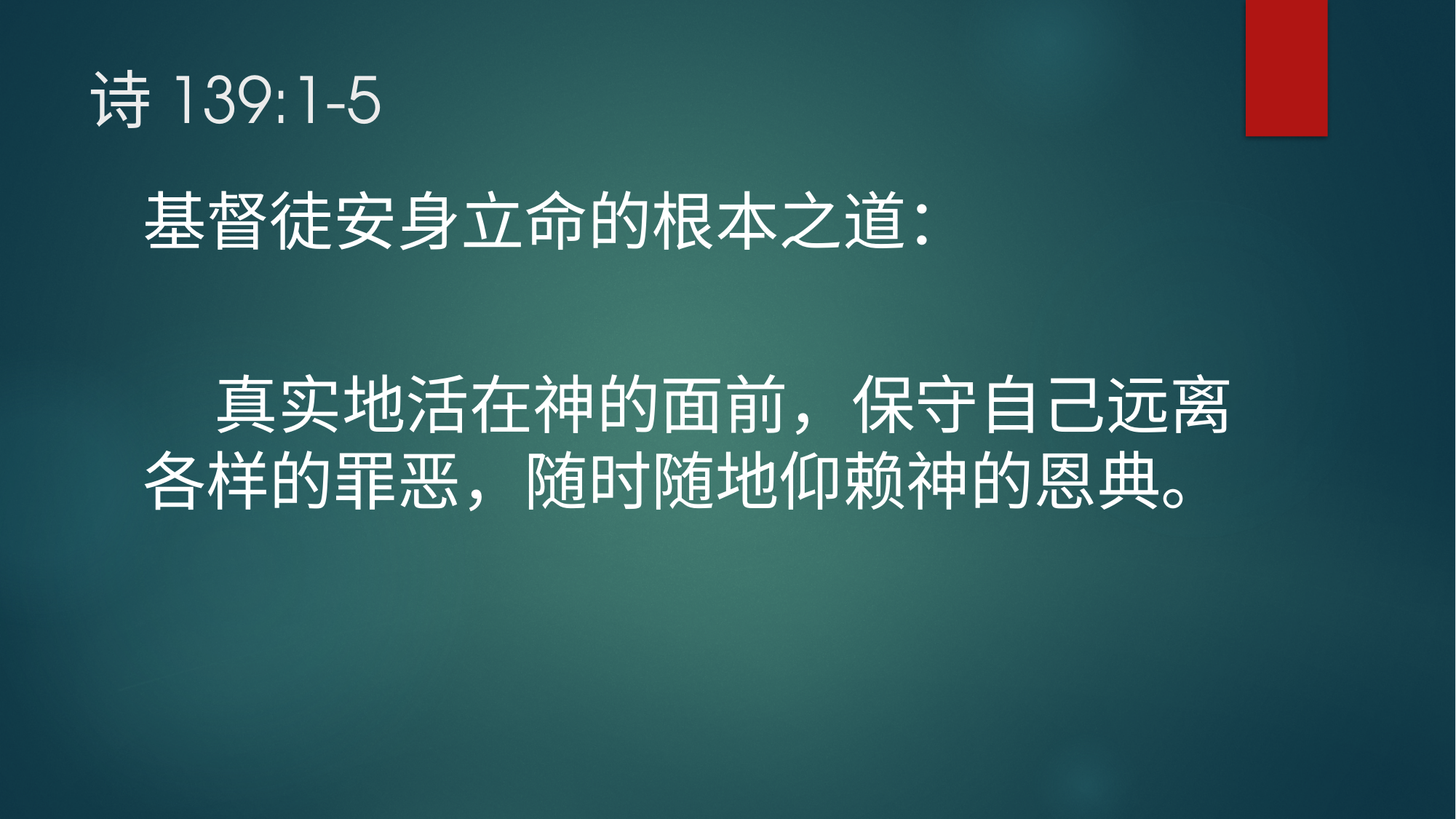

# 诗139:1-5
基督徒安身立命的根本之道：

    真实地活在神的面前，保守自己远离各样的罪恶，随时随地仰赖神的恩典。